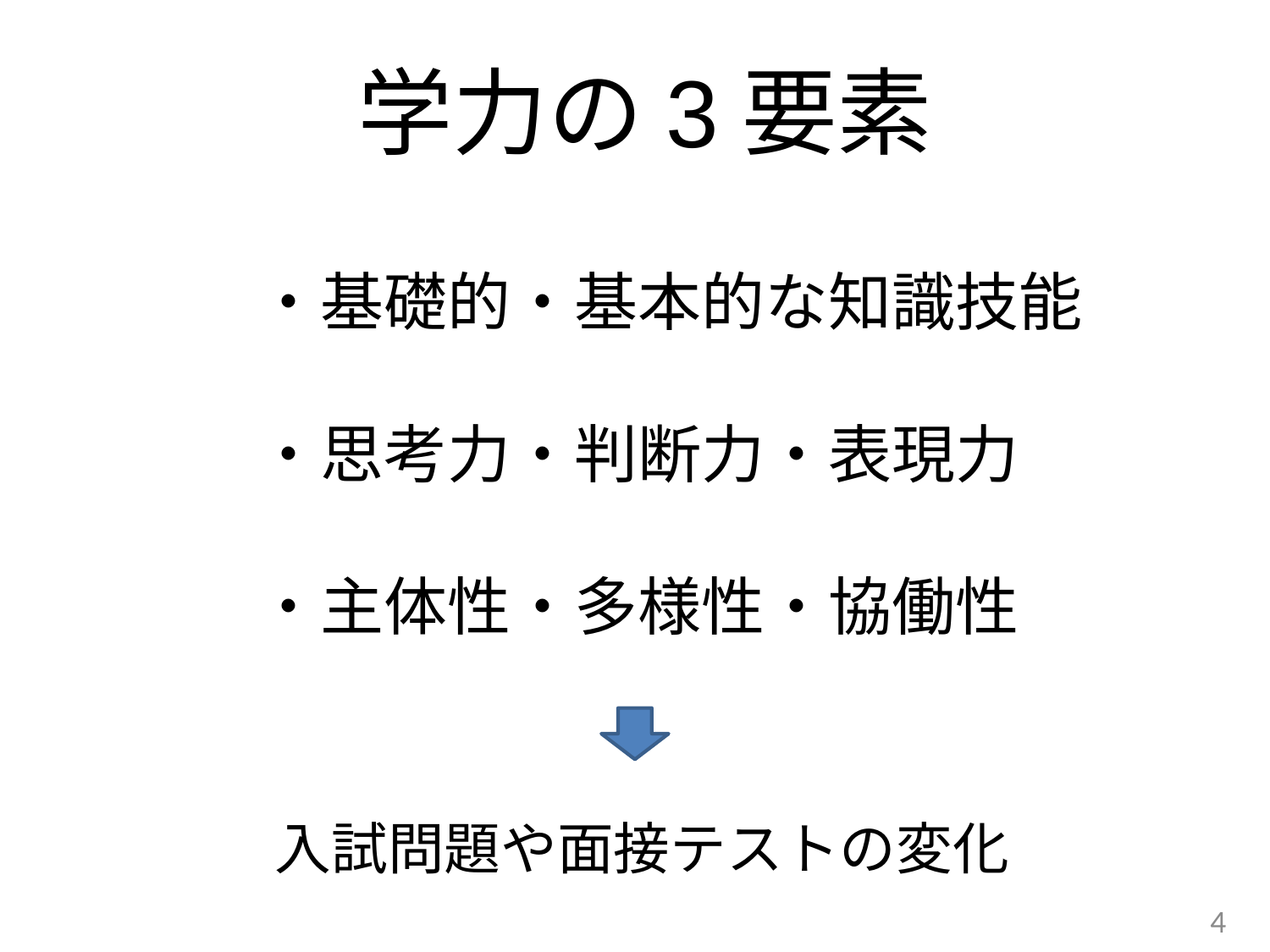

学力の3要素
・基礎的・基本的な知識技能

・思考力・判断力・表現力

・主体性・多様性・協働性

入試問題や面接テストの変化
4